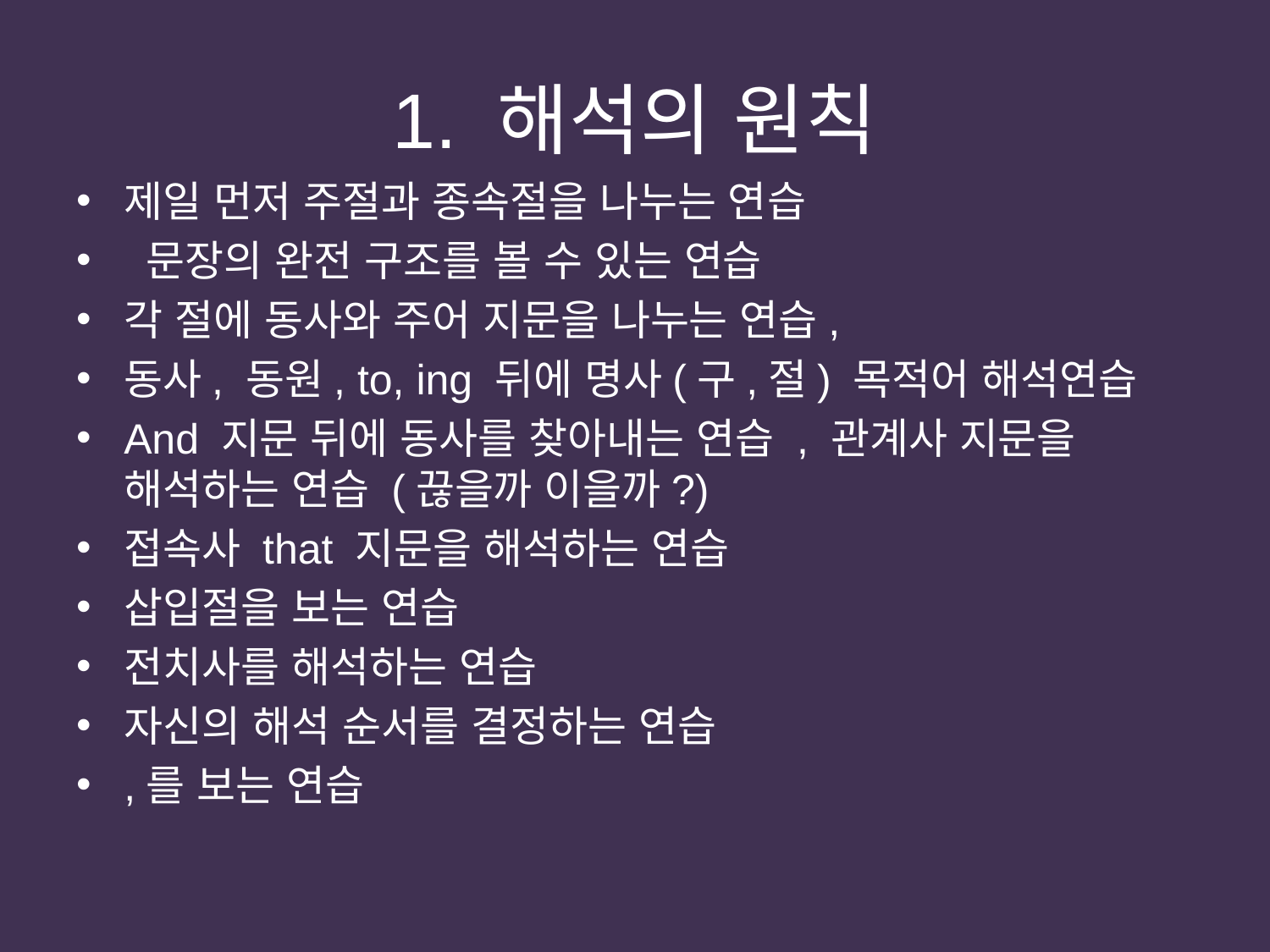

# 1. 해석의 원칙
제일 먼저 주절과 종속절을 나누는 연습
 문장의 완전 구조를 볼 수 있는 연습
각 절에 동사와 주어 지문을 나누는 연습,
동사, 동원, to, ing 뒤에 명사(구,절) 목적어 해석연습
And 지문 뒤에 동사를 찾아내는 연습 , 관계사 지문을 해석하는 연습 (끊을까 이을까?)
접속사 that 지문을 해석하는 연습
삽입절을 보는 연습
전치사를 해석하는 연습
자신의 해석 순서를 결정하는 연습
,를 보는 연습